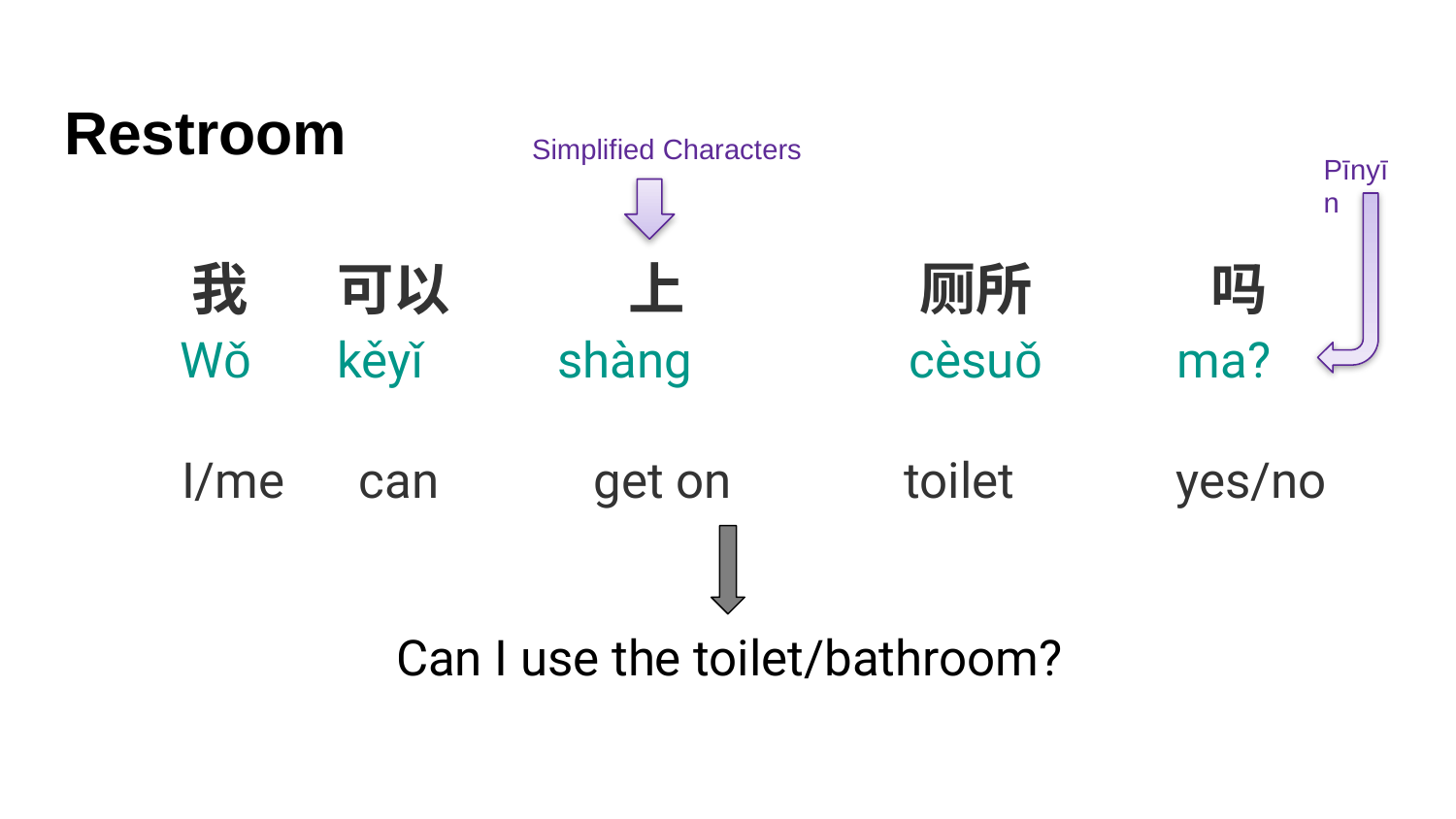

# Restroom
Simplified Characters
Pīnyīn

我	可以		上		厕所		吗
      Wǒ       kěyǐ           shàng   	       cèsuǒ           ma?

       I/me      can	     get on              toilet	     yes/no

Can I use the toilet/bathroom?